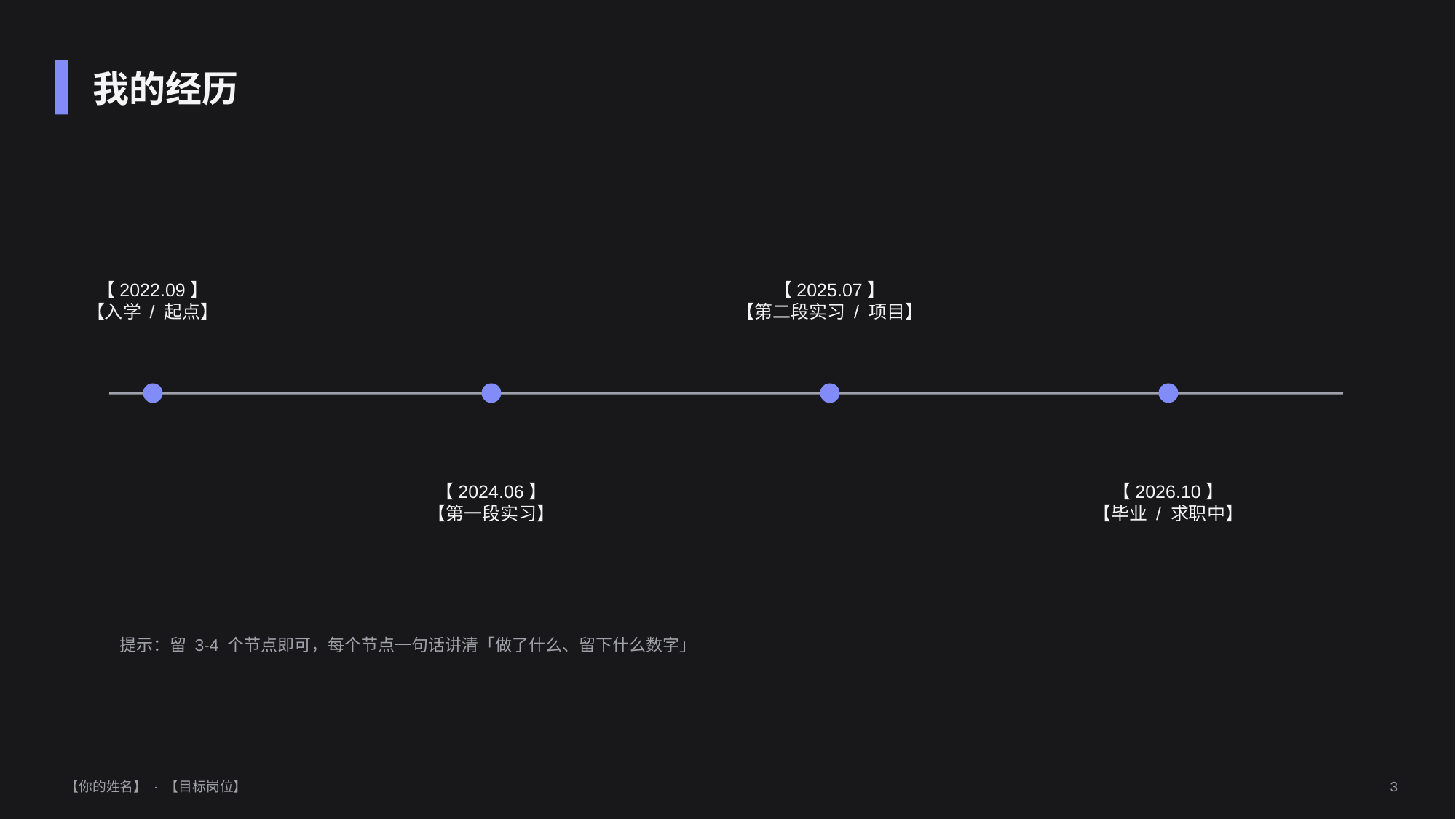

我的经历

【2022.09】
【入学 / 起点】
【2025.07】
【第二段实习 / 项目】

【2024.06】
【第一段实习】
【2026.10】
【毕业 / 求职中】
提示：留 3-4 个节点即可，每个节点一句话讲清「做了什么、留下什么数字」
【你的姓名】 · 【目标岗位】
3